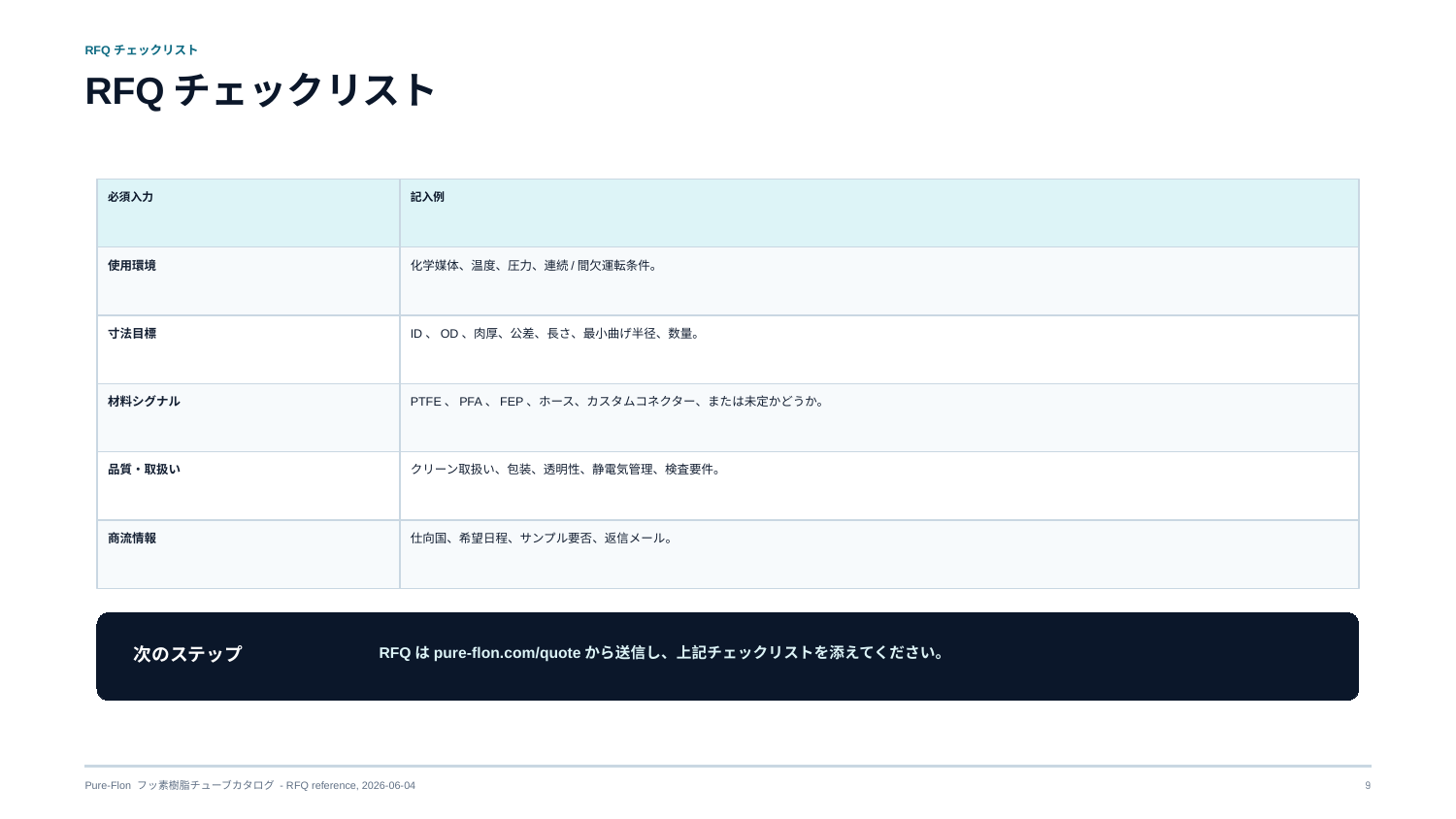

RFQチェックリスト
RFQチェックリスト

必須入力
記入例

使用環境
化学媒体、温度、圧力、連続/間欠運転条件。

寸法目標
ID、OD、肉厚、公差、長さ、最小曲げ半径、数量。

材料シグナル
PTFE、PFA、FEP、ホース、カスタムコネクター、または未定かどうか。

品質・取扱い
クリーン取扱い、包装、透明性、静電気管理、検査要件。

商流情報
仕向国、希望日程、サンプル要否、返信メール。

次のステップ
RFQはpure-flon.com/quoteから送信し、上記チェックリストを添えてください。

Pure-Flon フッ素樹脂チューブカタログ - RFQ reference, 2026-06-04
9